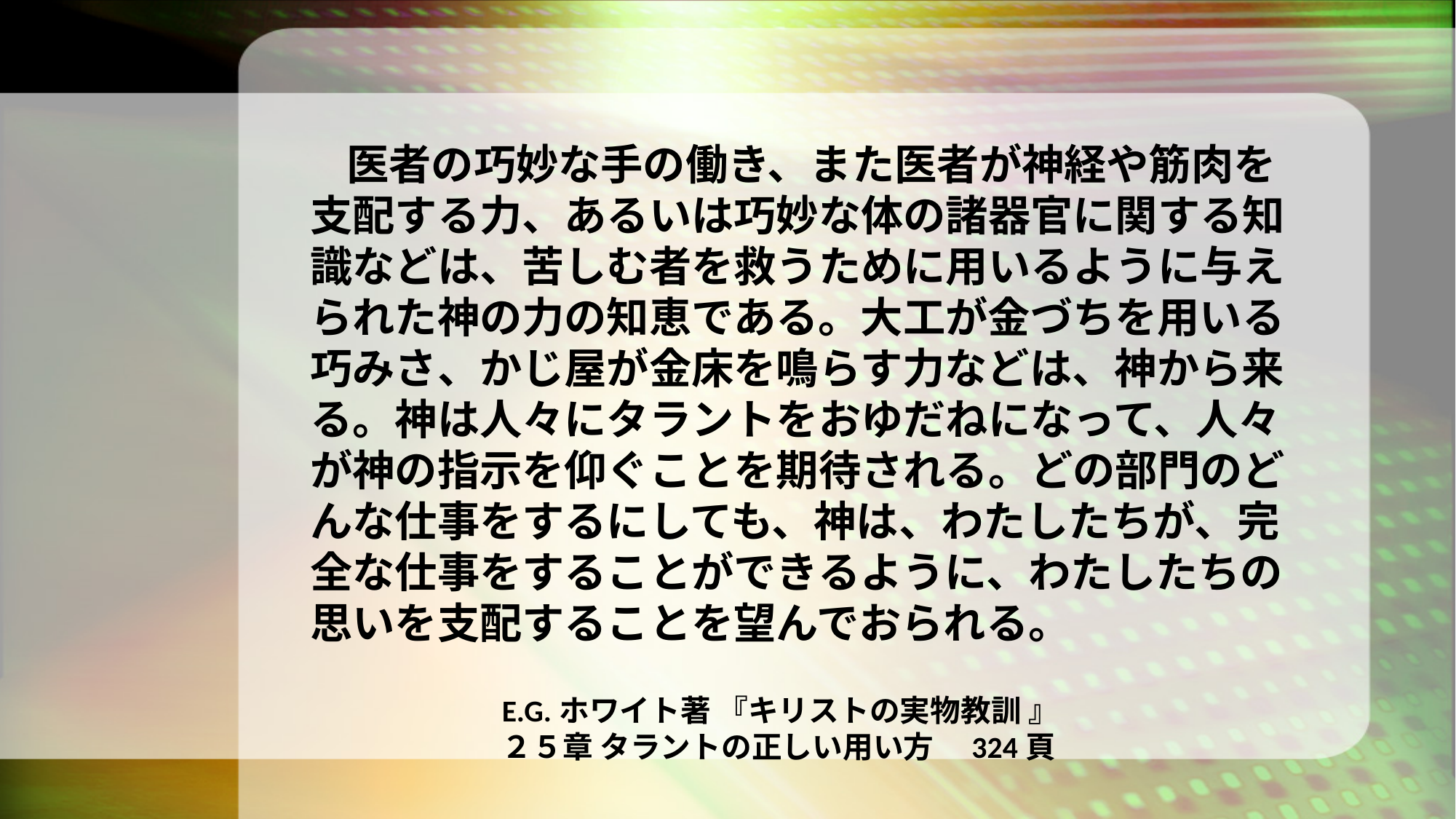

医者の巧妙な手の働き、また医者が神経や筋肉を支配する力、あるいは巧妙な体の諸器官に関する知識などは、苦しむ者を救うために用いるように与えられた神の力の知恵である。大工が金づちを用いる巧みさ、かじ屋が金床を鳴らす力などは、神から来る。神は人々にタラントをおゆだねになって、人々が神の指示を仰ぐことを期待される。どの部門のどんな仕事をするにしても、神は、わたしたちが、完全な仕事をすることができるように、わたしたちの思いを支配することを望んでおられる。
E.G.ホワイト著 『キリストの実物教訓 』
２５章 タラントの正しい用い方　324頁